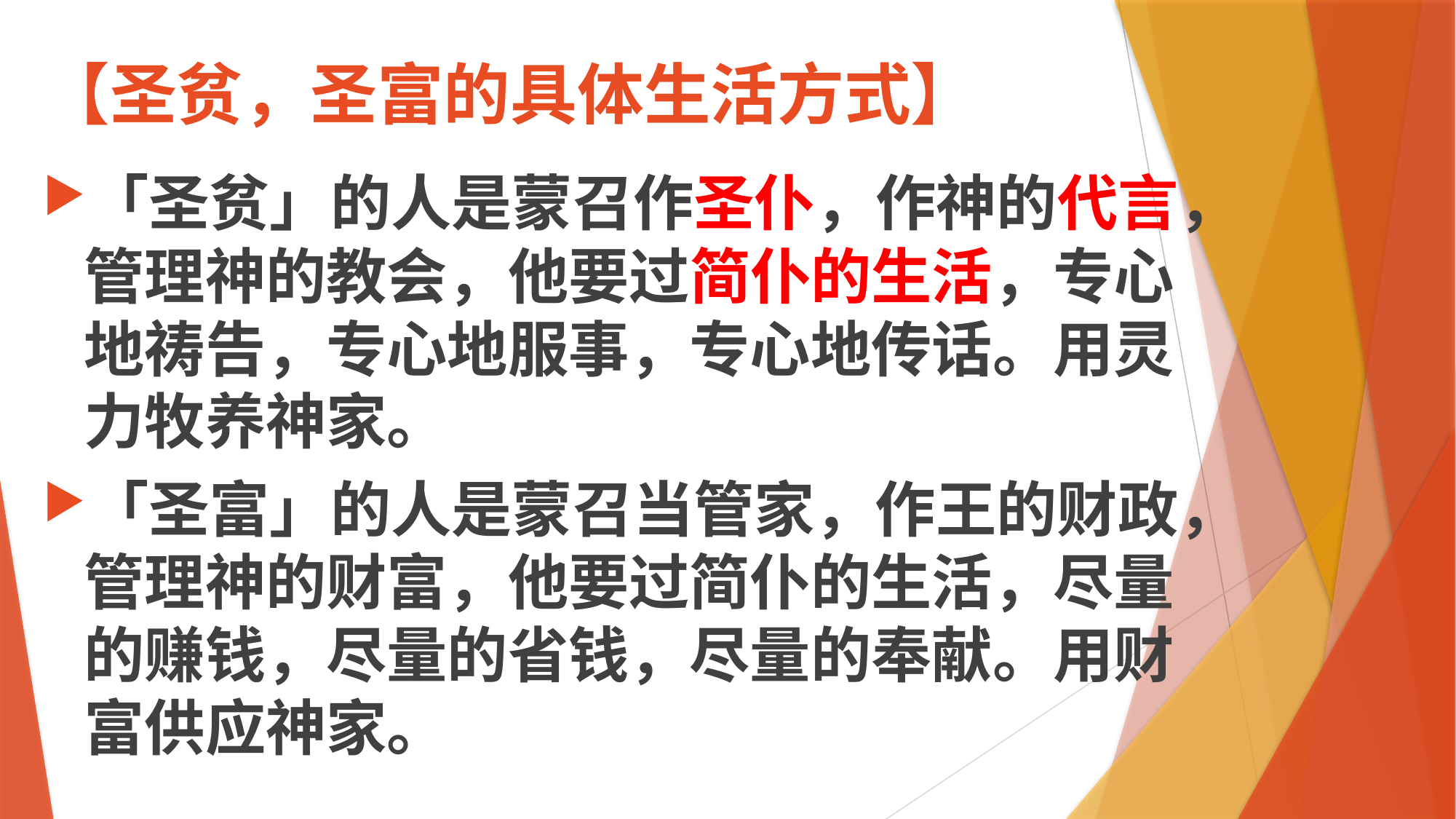

# 【圣贫，圣富的具体生活方式】
「圣贫」的人是蒙召作圣仆，作神的代言，管理神的教会，他要过简仆的生活，专心地祷告，专心地服事，专心地传话。用灵力牧养神家。
「圣富」的人是蒙召当管家，作王的财政，管理神的财富，他要过简仆的生活，尽量的赚钱，尽量的省钱，尽量的奉献。用财富供应神家。